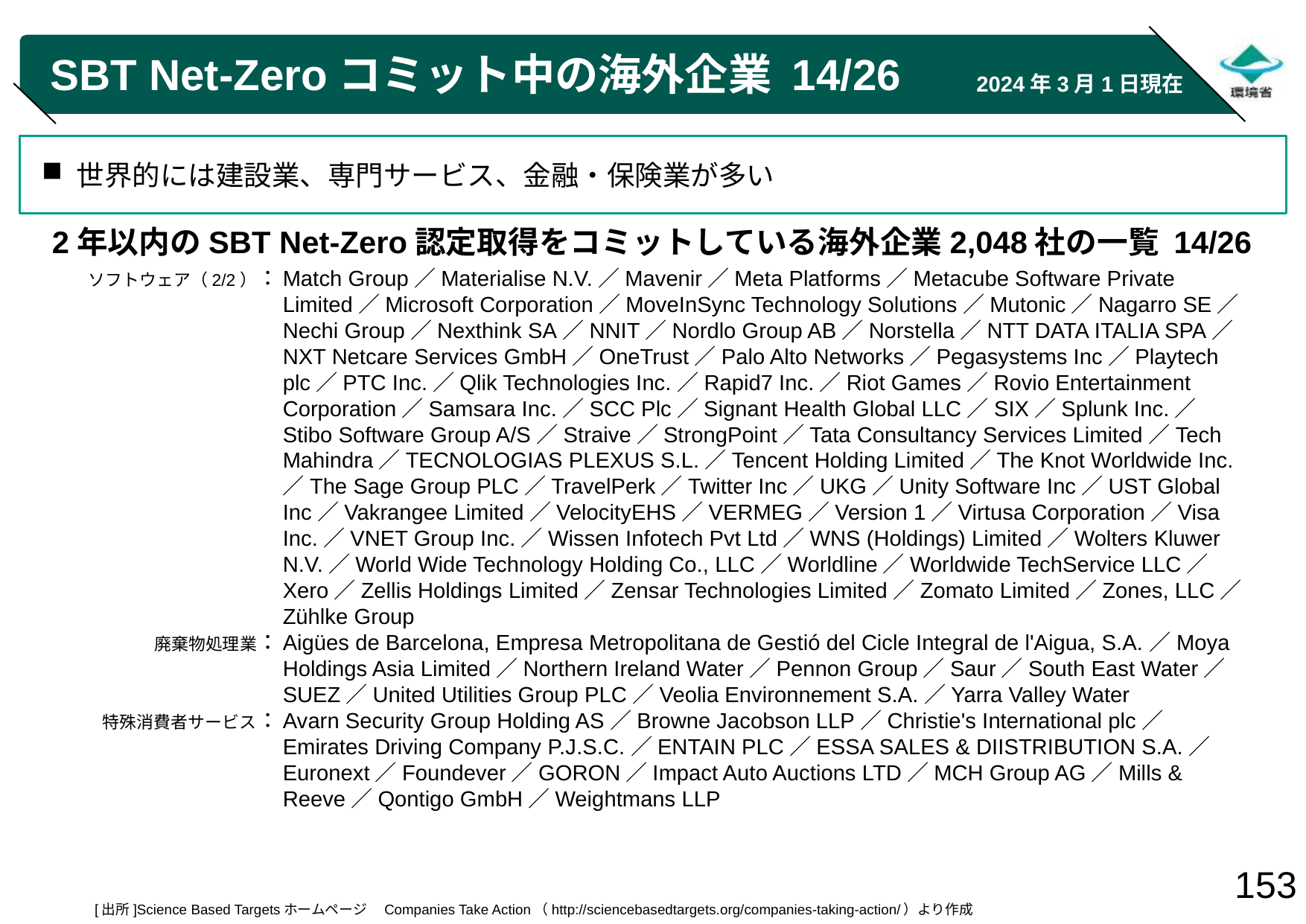

# SBT Net-Zeroコミット中の海外企業 14/26
2024年3月1日現在
世界的には建設業、専門サービス、金融・保険業が多い
2年以内のSBT Net-Zero認定取得をコミットしている海外企業2,048社の一覧 14/26
ソフトウェア（2/2）：

廃棄物処理業：

特殊消費者サービス：

Match Group／Materialise N.V.／Mavenir／Meta Platforms／Metacube Software Private Limited／Microsoft Corporation／MoveInSync Technology Solutions／Mutonic／Nagarro SE／Nechi Group／Nexthink SA／NNIT／Nordlo Group AB／Norstella／NTT DATA ITALIA SPA／NXT Netcare Services GmbH／OneTrust／Palo Alto Networks／Pegasystems Inc／Playtech plc／PTC Inc.／Qlik Technologies Inc.／Rapid7 Inc.／Riot Games／Rovio Entertainment Corporation／Samsara Inc.／SCC Plc／Signant Health Global LLC／SIX／Splunk Inc.／Stibo Software Group A/S／Straive／StrongPoint／Tata Consultancy Services Limited／Tech Mahindra／TECNOLOGIAS PLEXUS S.L.／Tencent Holding Limited／The Knot Worldwide Inc.／The Sage Group PLC／TravelPerk／Twitter Inc／UKG／Unity Software Inc／UST Global Inc／Vakrangee Limited／VelocityEHS／VERMEG／Version 1／Virtusa Corporation／Visa Inc.／VNET Group Inc.／Wissen Infotech Pvt Ltd／WNS (Holdings) Limited／Wolters Kluwer N.V.／World Wide Technology Holding Co., LLC／Worldline／Worldwide TechService LLC／Xero／Zellis Holdings Limited／Zensar Technologies Limited／Zomato Limited／Zones, LLC／Zühlke Group
Aigües de Barcelona, Empresa Metropolitana de Gestió del Cicle Integral de l'Aigua, S.A.／Moya Holdings Asia Limited／Northern Ireland Water／Pennon Group／Saur／South East Water／SUEZ／United Utilities Group PLC／Veolia Environnement S.A.／Yarra Valley Water
Avarn Security Group Holding AS／Browne Jacobson LLP／Christie's International plc／Emirates Driving Company P.J.S.C.／ENTAIN PLC／ESSA SALES & DIISTRIBUTION S.A.／Euronext／Foundever／GORON／Impact Auto Auctions LTD／MCH Group AG／Mills & Reeve／Qontigo GmbH／Weightmans LLP

[出所]Science Based Targetsホームページ　Companies Take Action（http://sciencebasedtargets.org/companies-taking-action/）より作成